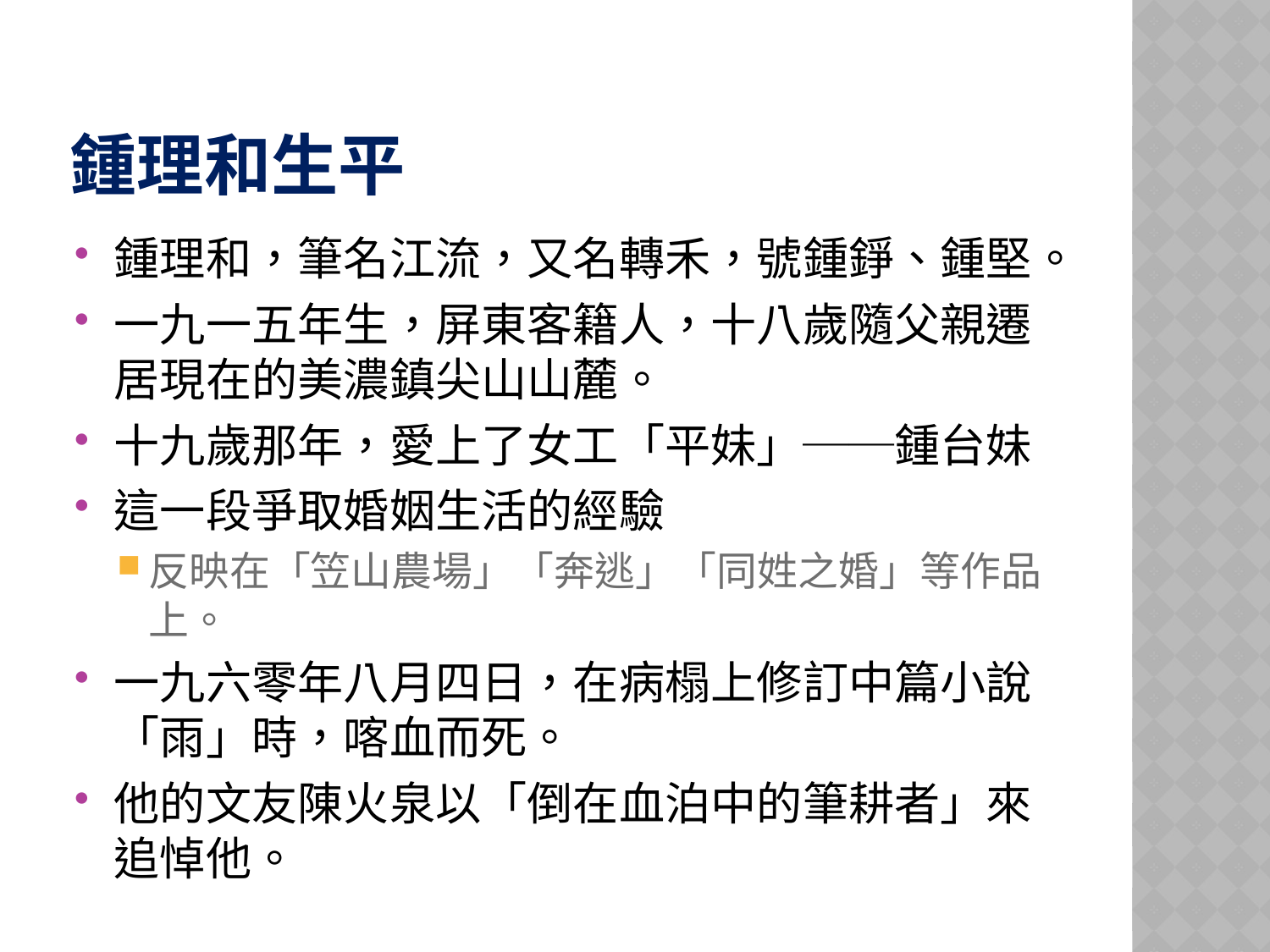

# 鍾理和生平
鍾理和，筆名江流，又名轉禾，號鍾錚、鍾堅。
一九一五年生，屏東客籍人，十八歲隨父親遷居現在的美濃鎮尖山山麓。
十九歲那年，愛上了女工「平妹」──鍾台妹
這一段爭取婚姻生活的經驗
反映在「笠山農場」「奔逃」「同姓之婚」等作品上。
一九六零年八月四日，在病榻上修訂中篇小說「雨」時，喀血而死。
他的文友陳火泉以「倒在血泊中的筆耕者」來追悼他。